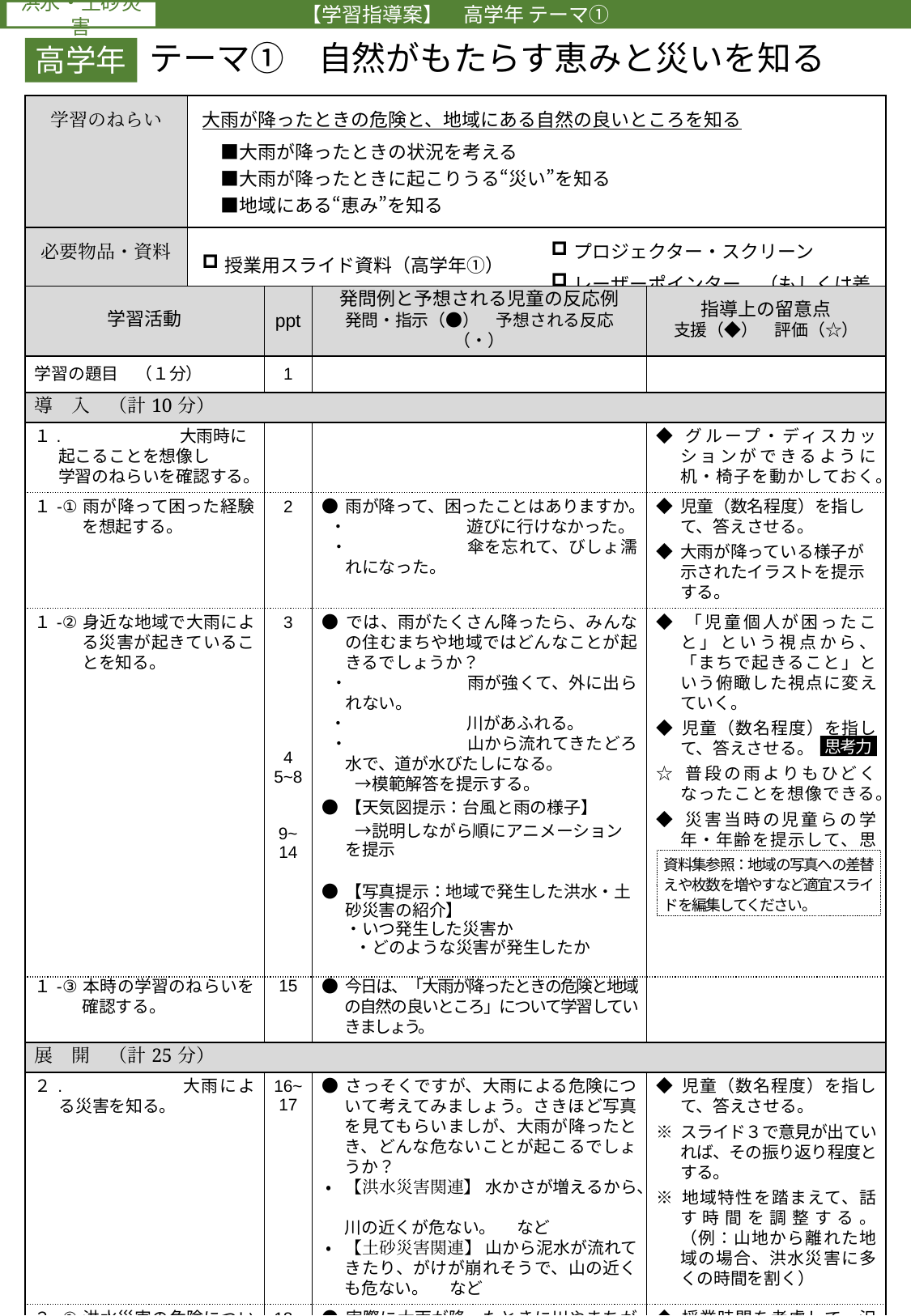

【学習指導案】　高学年 テーマ①
テーマ①　自然がもたらす恵みと災いを知る
高学年
| 学習のねらい | 大雨が降ったときの危険と、地域にある自然の良いところを知る 　■大雨が降ったときの状況を考える 　■大雨が降ったときに起こりうる“災い”を知る 　■地域にある“恵み”を知る |  |
| --- | --- | --- |
| 必要物品・資料 | 授業用スライド資料（高学年①） ワークシート（高学年①） | プロジェクター・スクリーン レーザーポインター　（もしくは差し棒） |
| 学習活動 | ppt | 発問例と予想される児童の反応例 発問・指示（●）　予想される反応（・） | 指導上の留意点 支援（◆）　評価（☆） |
| --- | --- | --- | --- |
| 学習の題目　（１分） | 1 |  |  |
| 導　入　（計10分） |  |  |  |
| １. 大雨時に起こることを想像し 学習のねらいを確認する。 |  |  | ◆ グループ・ディスカッションができるように机・椅子を動かしておく。 |
| １-① 雨が降って困った経験を想起する。 | 2 | ● 雨が降って、困ったことはありますか。 ・ 遊びに行けなかった。 ・ 傘を忘れて、びしょ濡れになった。 | ◆ 児童（数名程度）を指して、答えさせる。 ◆ 大雨が降っている様子が示されたイラストを提示する。 |
| １-② 身近な地域で大雨による災害が起きていることを知る。 | 3 4 5~8 9~ 14 | ● では、雨がたくさん降ったら、みんなの住むまちや地域ではどんなことが起きるでしょうか？ ・ 雨が強くて、外に出られない。 ・ 川があふれる。 ・ 山から流れてきたどろ水で、道が水びたしになる。 　　→模範解答を提示する。 ● 【天気図提示：台風と雨の様子】 　　→説明しながら順にアニメーションを提示 ● 【写真提示：地域で発生した洪水・土砂災害の紹介】 ・いつ発生した災害か 　　・どのような災害が発生したか | ◆ 「児童個人が困ったこと」という視点から、「まちで起きること」という俯瞰した視点に変えていく。 ◆ 児童（数名程度）を指して、答えさせる。 ☆ 普段の雨よりもひどくなったことを想像できる。 ◆ 災害当時の児童らの学年・年齢を提示して、思い起こしやすくする。 ◆ 災害写真を提示する。 |
| １-③ 本時の学習のねらいを確認する。 | 15 | ● 今日は、「大雨が降ったときの危険と地域の自然の良いところ」について学習していきましょう。 |  |
| 展　開　（計25分） |  |  |  |
| ２. 大雨による災害を知る。 | 16~ 17 | ● さっそくですが、大雨による危険について考えてみましょう。さきほど写真を見てもらいましが、大雨が降ったとき、どんな危ないことが起こるでしょうか？ • 【洪水災害関連】 水かさが増えるから、 川の近くが危ない。 　など • 【土砂災害関連】 山から泥水が流れてきたり、がけが崩れそうで、山の近くも危ない。　 など | ◆ 児童（数名程度）を指して、答えさせる。 ※ スライド３で意見が出ていれば、その振り返り程度とする。 ※ 地域特性を踏まえて、話す時間を調整する。（例：山地から離れた地域の場合、洪水災害に多くの時間を割く） |
| ２-① 洪水災害の危険について知る。 | 18~ 20 | ● 実際に大雨が降ったときに川やまちがどうなってしまうのか、見てみましょう。 　　→洪水の危険を提示する。 | ◆ 授業時間を考慮して、氾濫（内水・外水）の違いまでは扱わない。“洪水災害”として進める。 |
思考力
資料集参照：地域の写真への差替えや枚数を増やすなど適宜スライドを編集してください。